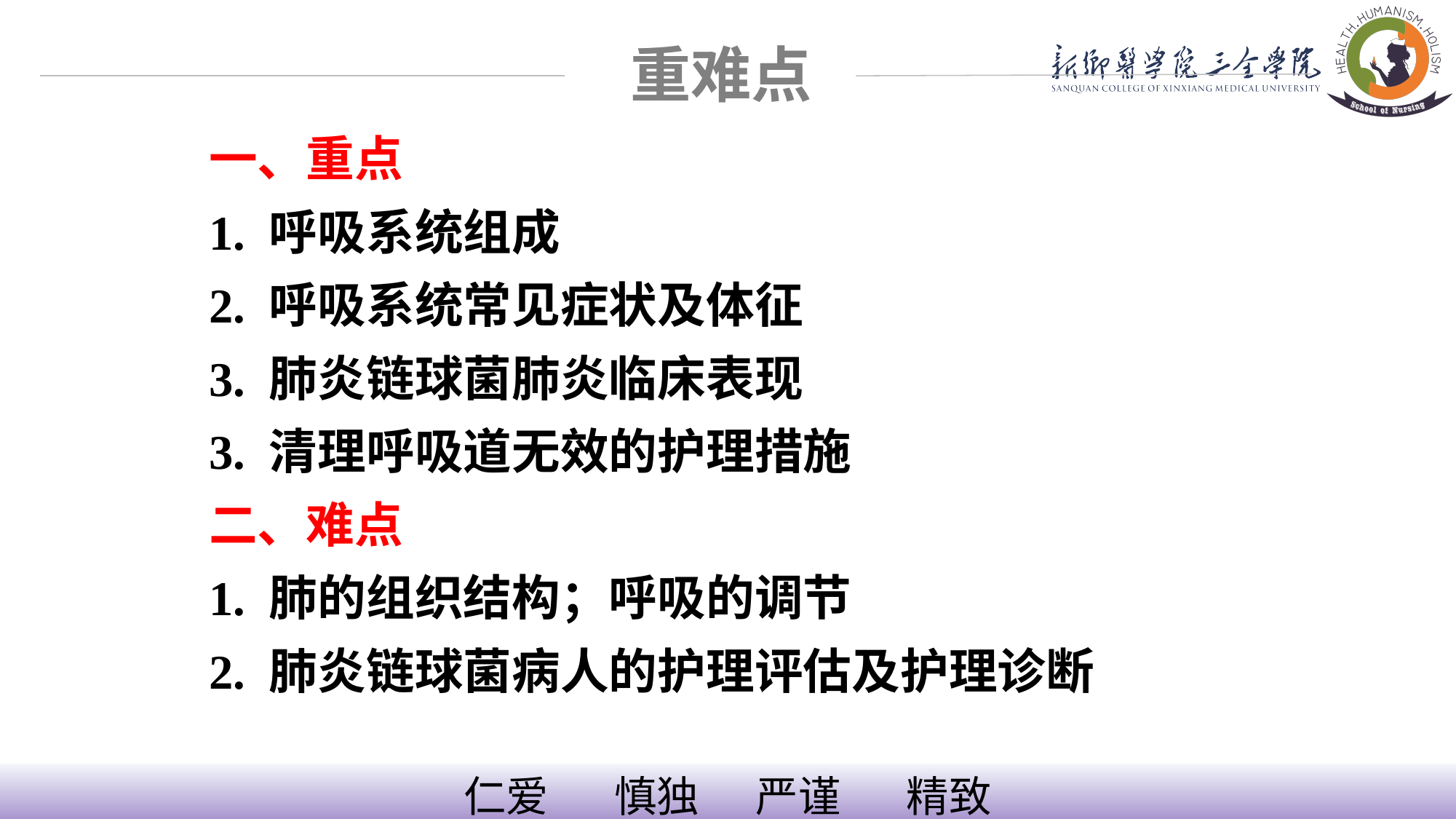

重难点
一、重点
1. 呼吸系统组成
2. 呼吸系统常见症状及体征
3. 肺炎链球菌肺炎临床表现
3. 清理呼吸道无效的护理措施
二、难点
1. 肺的组织结构；呼吸的调节
2. 肺炎链球菌病人的护理评估及护理诊断